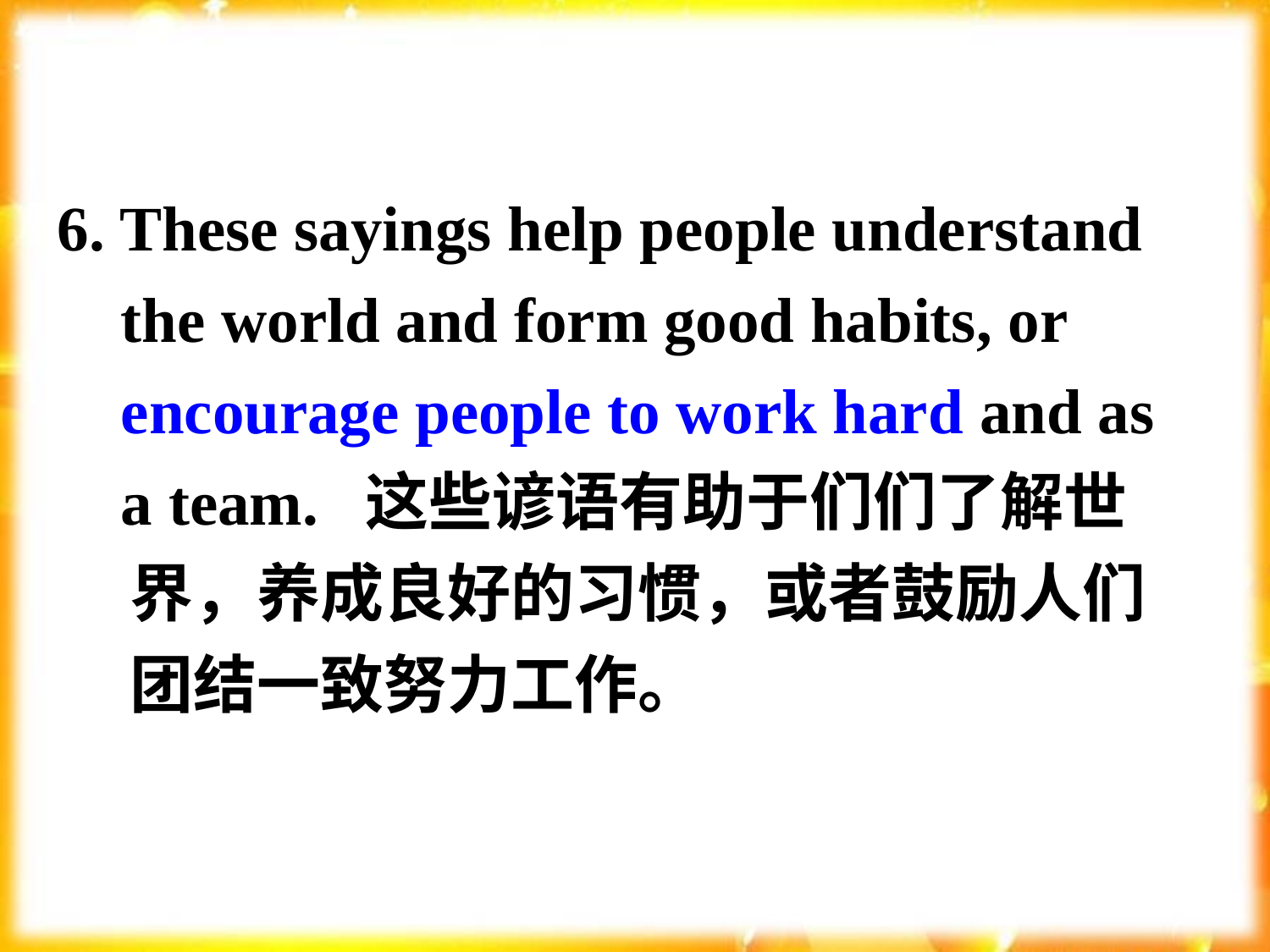

6. These sayings help people understand
    the world and form good habits, or
    encourage people to work hard and as
    a team.  这些谚语有助于们们了解世
    界，养成良好的习惯，或者鼓励人们
    团结一致努力工作。